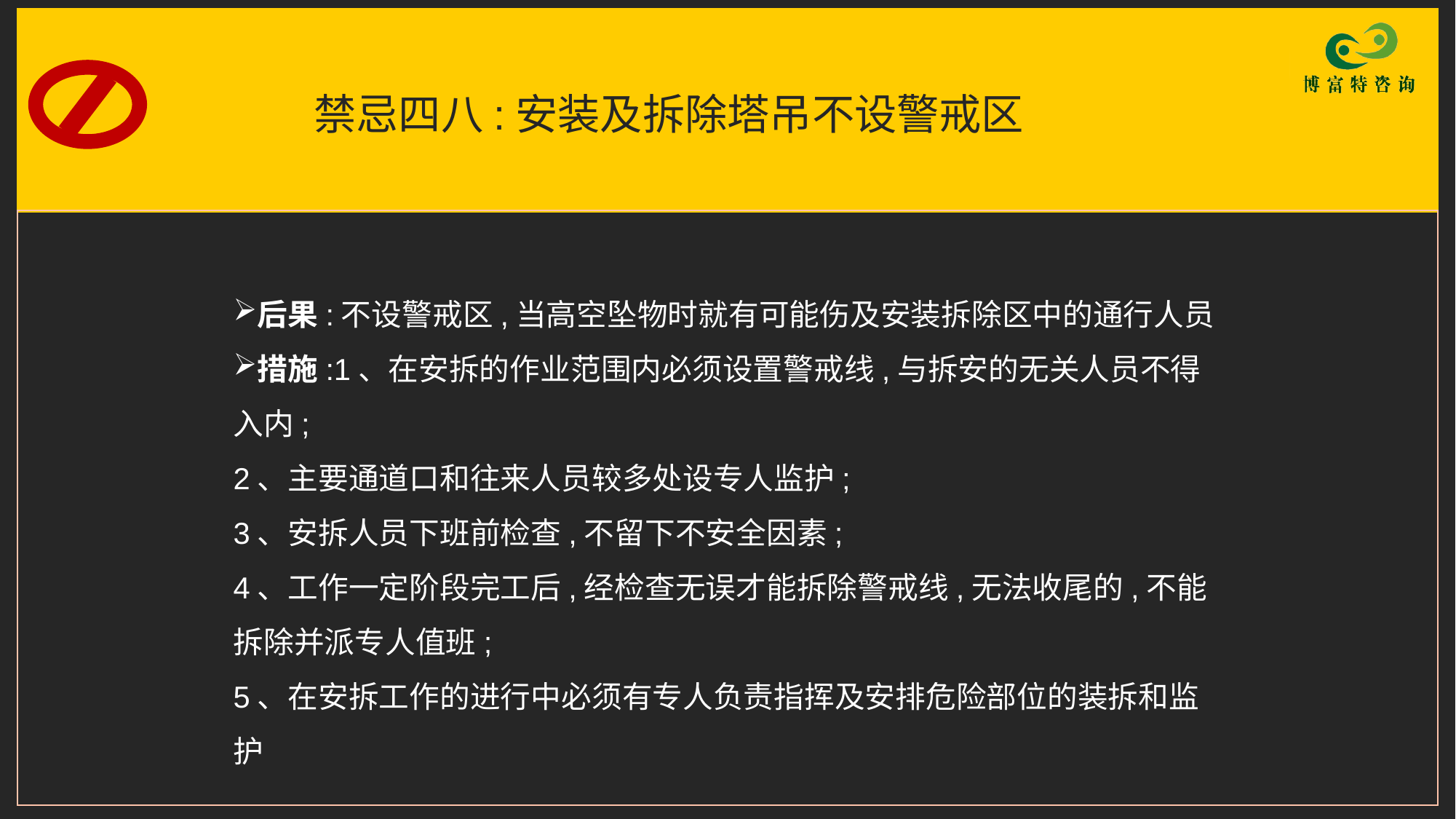

# 禁忌四八:安装及拆除塔吊不设警戒区
后果:不设警戒区,当高空坠物时就有可能伤及安装拆除区中的通行人员
措施:1、在安拆的作业范围内必须设置警戒线,与拆安的无关人员不得入内;
2、主要通道口和往来人员较多处设专人监护;
3、安拆人员下班前检查,不留下不安全因素;
4、工作一定阶段完工后,经检查无误才能拆除警戒线,无法收尾的,不能拆除并派专人值班;
5、在安拆工作的进行中必须有专人负责指挥及安排危险部位的装拆和监护